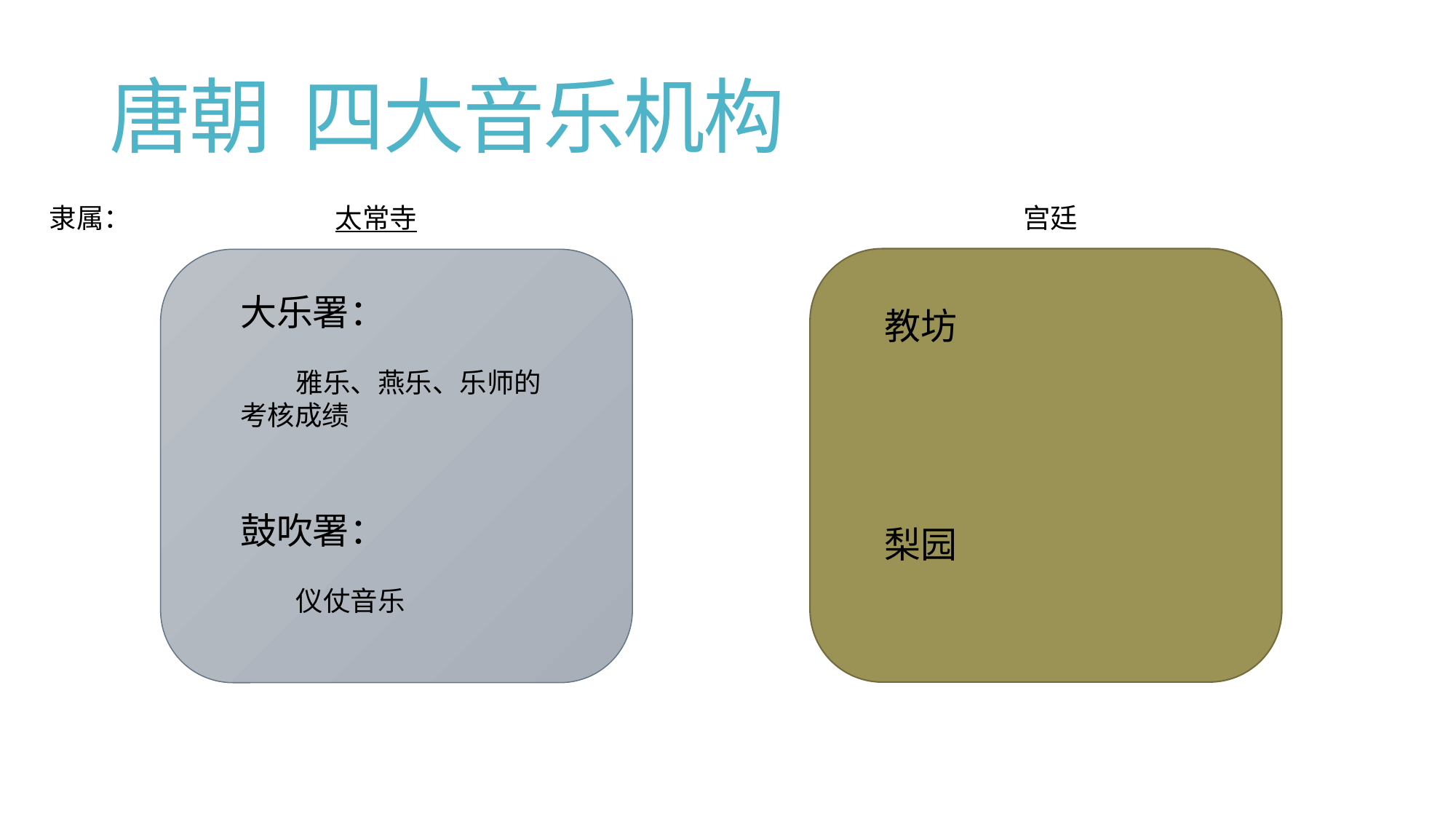

# 唐朝  四大音乐机构
隶属：                                 太常寺                                                                                                  宫廷

大乐署：

        雅乐、燕乐、乐师的考核成绩

鼓吹署：

        仪仗音乐
教坊

梨园